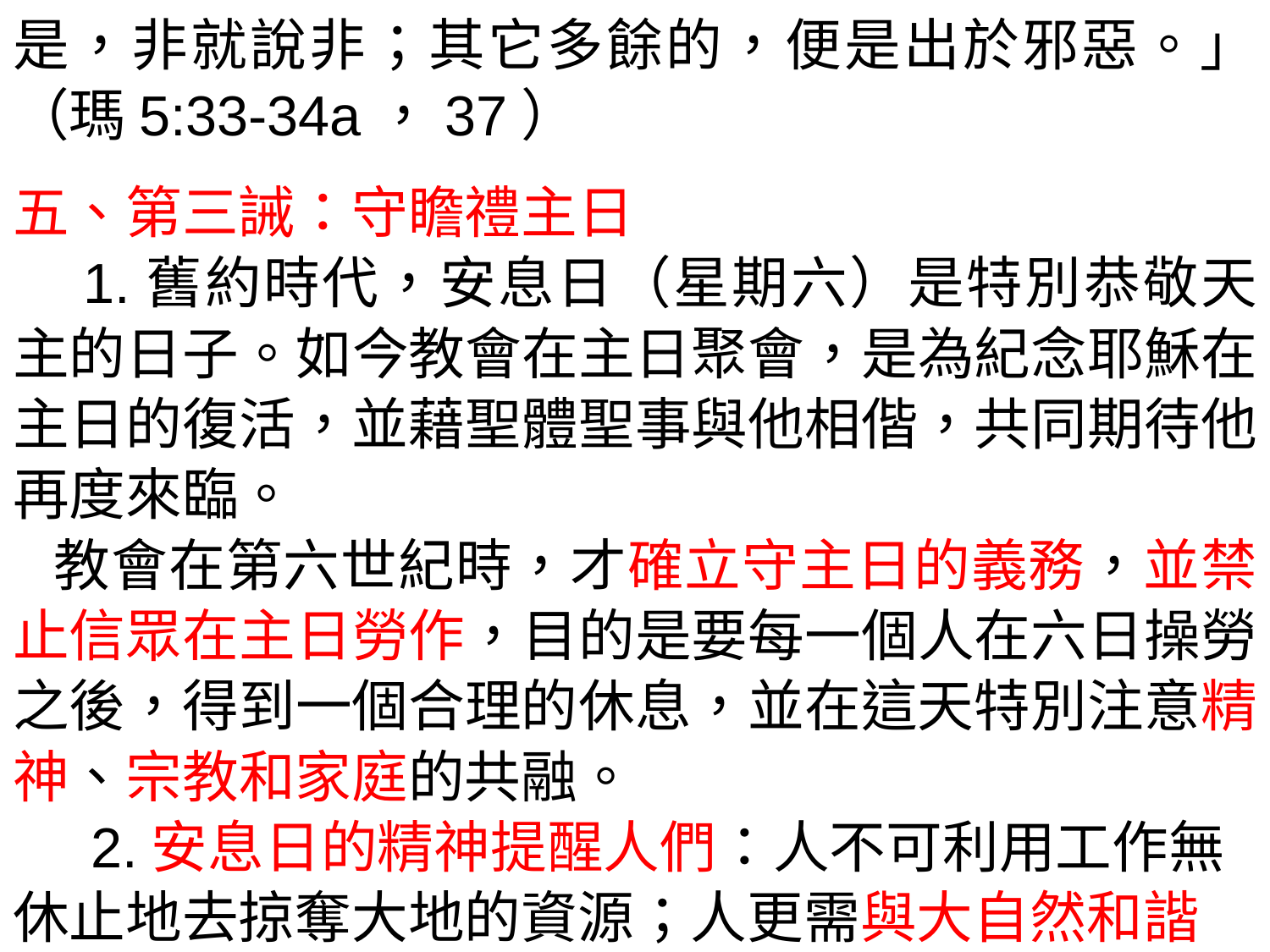

是，非就說非；其它多餘的，便是出於邪惡。」（瑪5:33-34a，37）
五、第三誡：守瞻禮主日
    1.舊約時代，安息日（星期六）是特別恭敬天主的日子。如今教會在主日聚會，是為紀念耶穌在主日的復活，並藉聖體聖事與他相偕，共同期待他再度來臨。
  教會在第六世紀時，才確立守主日的義務，並禁止信眾在主日勞作，目的是要每一個人在六日操勞之後，得到一個合理的休息，並在這天特別注意精神、宗教和家庭的共融。
     2.安息日的精神提醒人們：人不可利用工作無休止地去掠奪大地的資源；人更需與大自然和諧